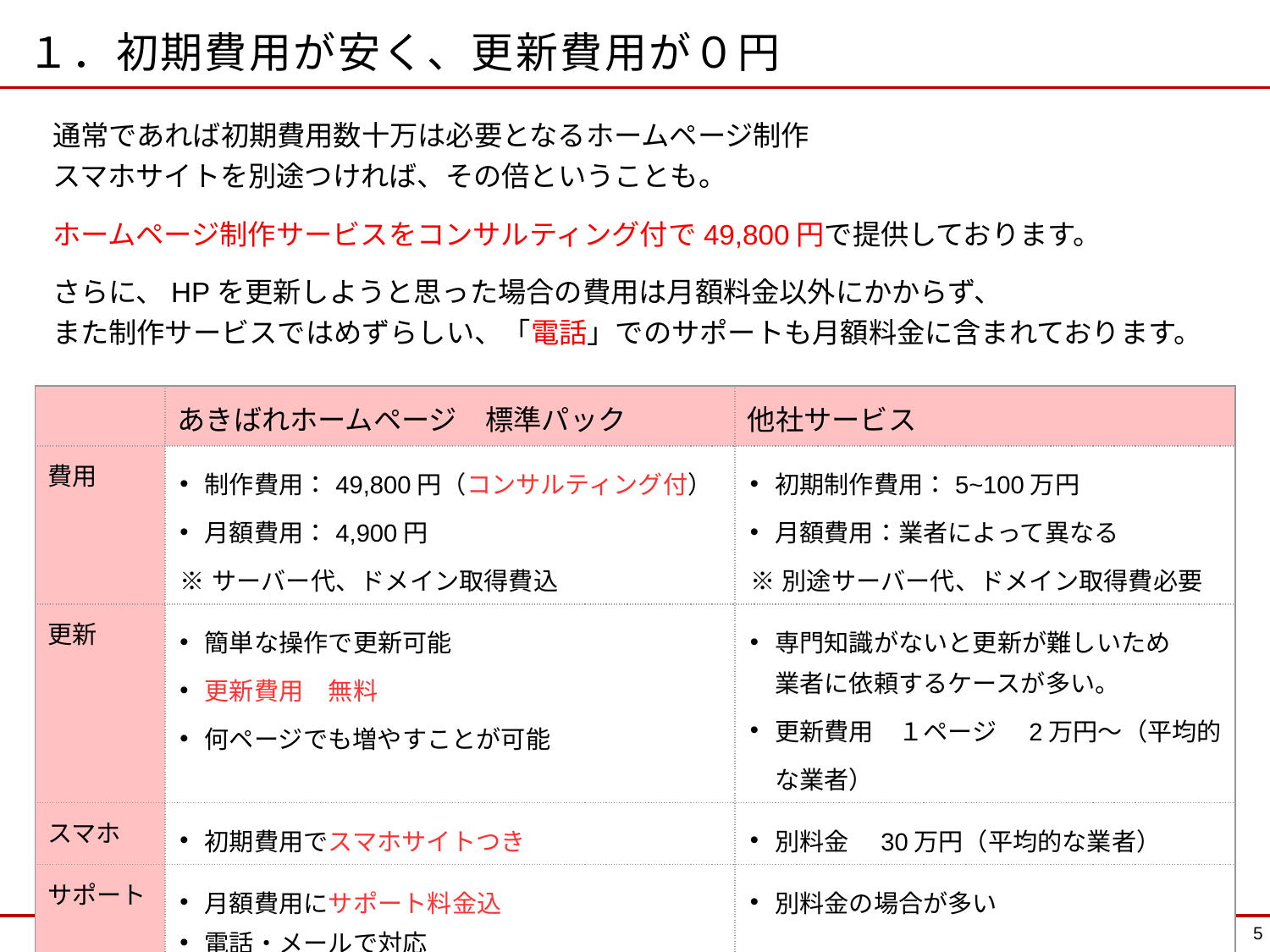

１．初期費用が安く、更新費用が０円
通常であれば初期費用数十万は必要となるホームページ制作
スマホサイトを別途つければ、その倍ということも。
ホームページ制作サービスをコンサルティング付で49,800円で提供しております。
さらに、HPを更新しようと思った場合の費用は月額料金以外にかからず、
また制作サービスではめずらしい、「電話」でのサポートも月額料金に含まれております。
|  | あきばれホームページ　標準パック | 他社サービス |
| --- | --- | --- |
| 費用 | 制作費用：49,800円（コンサルティング付） 月額費用：4,900円 ※サーバー代、ドメイン取得費込 | 初期制作費用：5~100万円 月額費用：業者によって異なる ※別途サーバー代、ドメイン取得費必要 |
| 更新 | 簡単な操作で更新可能 更新費用　無料 何ページでも増やすことが可能 | 専門知識がないと更新が難しいため 業者に依頼するケースが多い。 更新費用　１ページ　2万円～（平均的な業者） |
| スマホ | 初期費用でスマホサイトつき | 別料金　30万円（平均的な業者） |
| サポート | 月額費用にサポート料金込 電話・メールで対応 | 別料金の場合が多い |